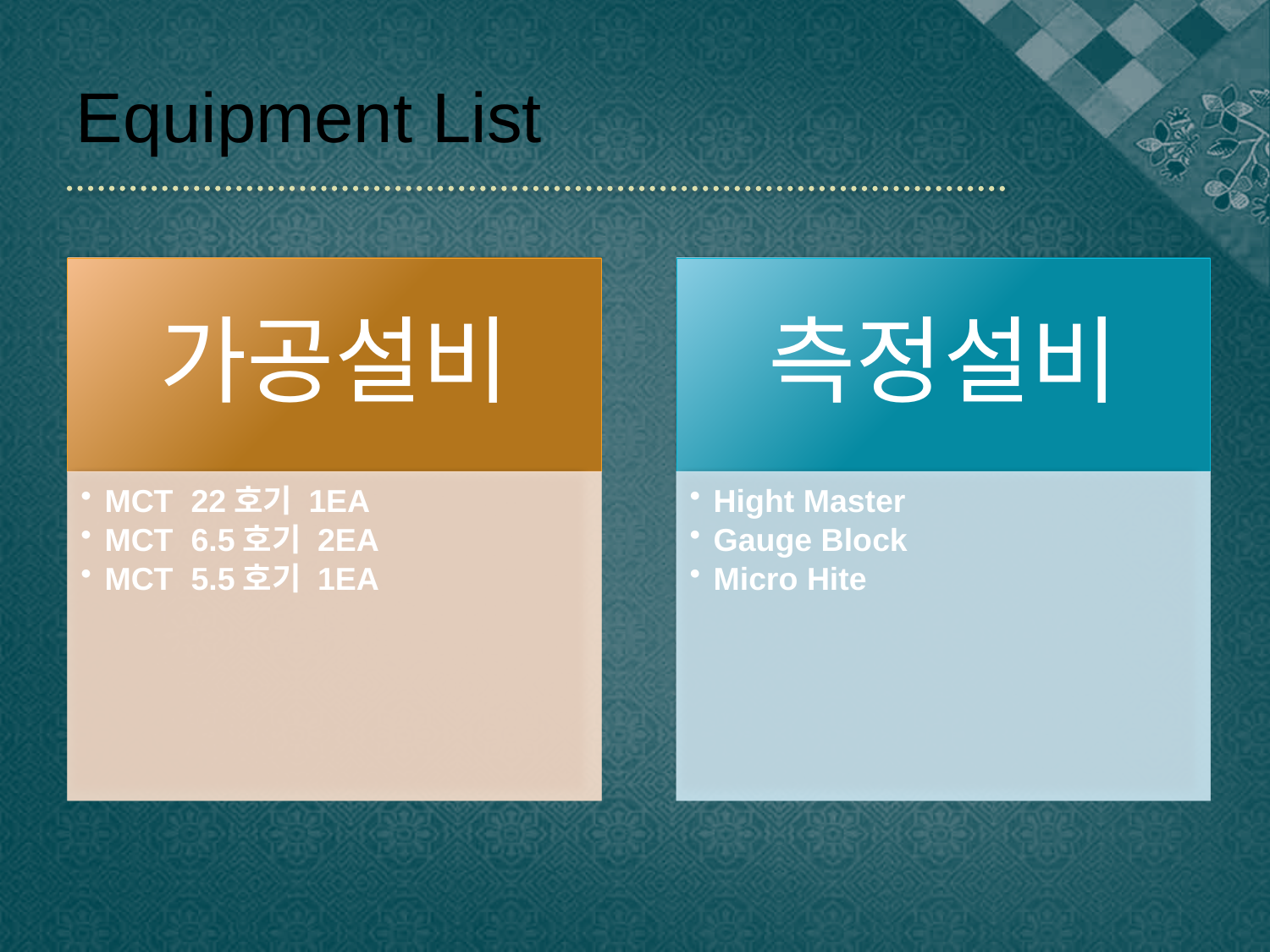

# Equipment List
가공설비
MCT  22호기 1EA
MCT  6.5호기 2EA
MCT  5.5호기 1EA

측정설비
Hight Master
Gauge Block
Micro Hite